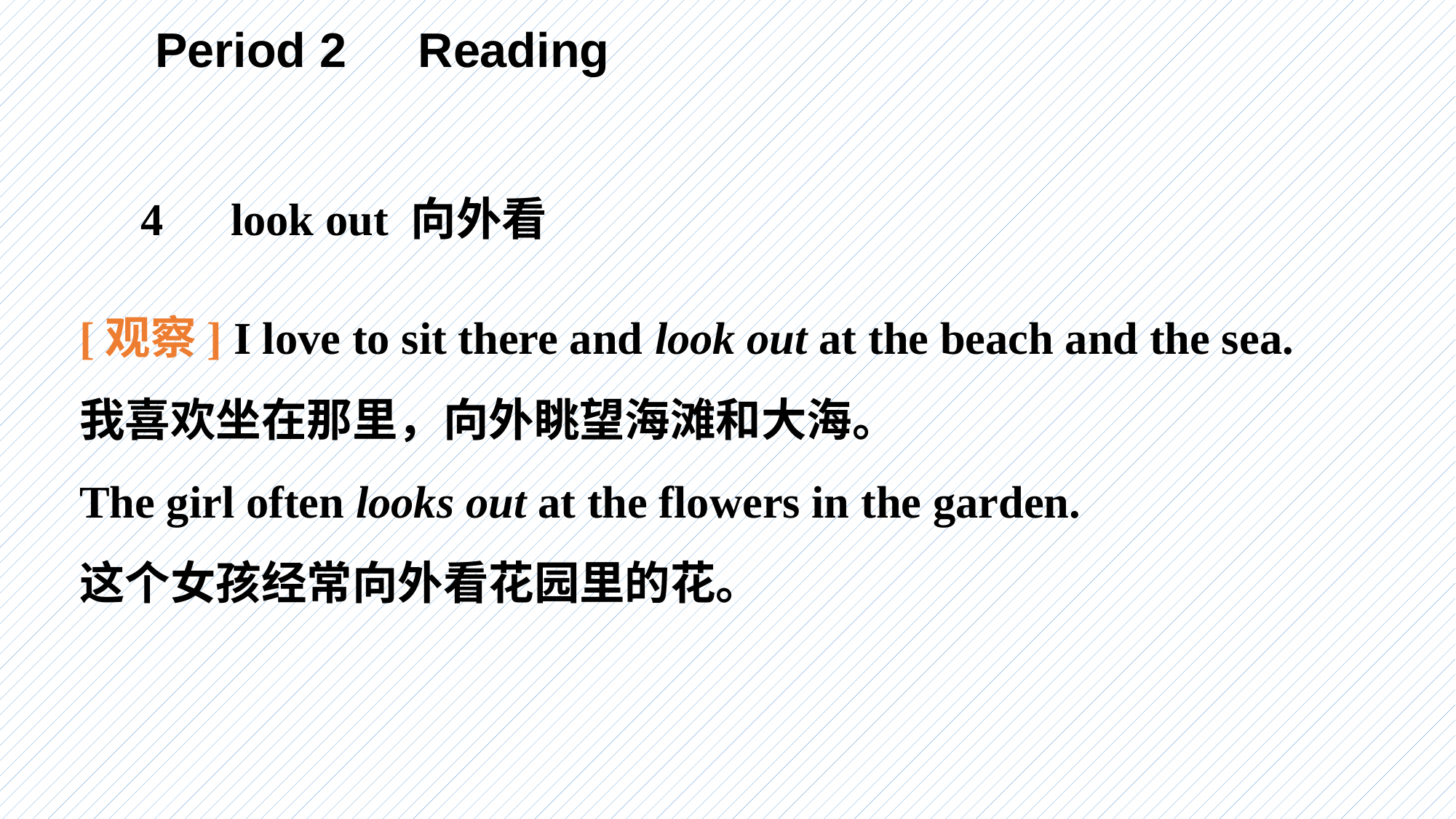

Period 2　Reading
　 4　look out 向外看
[观察] I love to sit there and look out at the beach and the sea.
我喜欢坐在那里，向外眺望海滩和大海。
The girl often looks out at the flowers in the garden.
这个女孩经常向外看花园里的花。